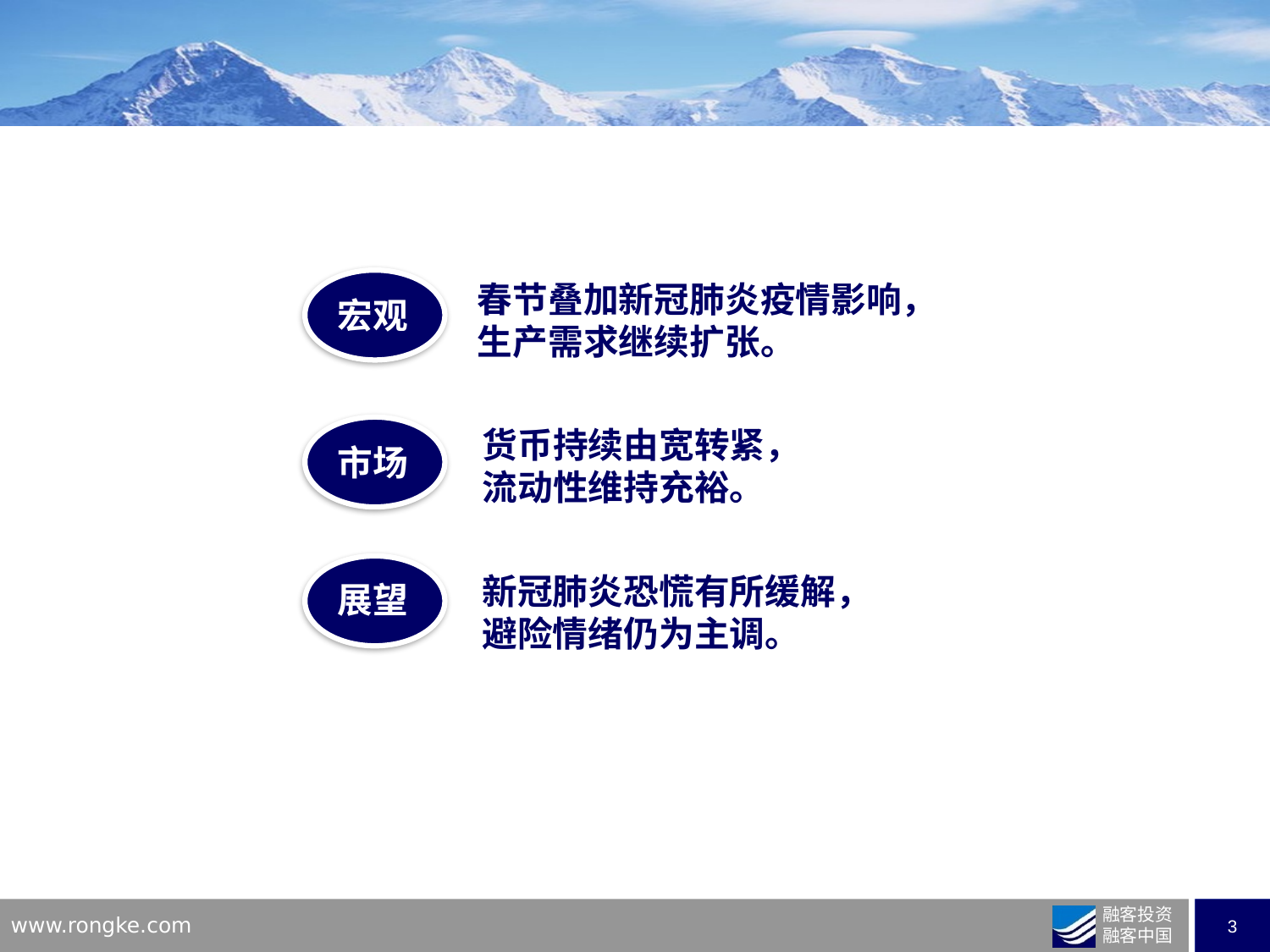

春节叠加新冠肺炎疫情影响，
生产需求继续扩张。
宏观

货币持续由宽转紧，
流动性维持充裕。
市场

新冠肺炎恐慌有所缓解，
避险情绪仍为主调。
展望
业务